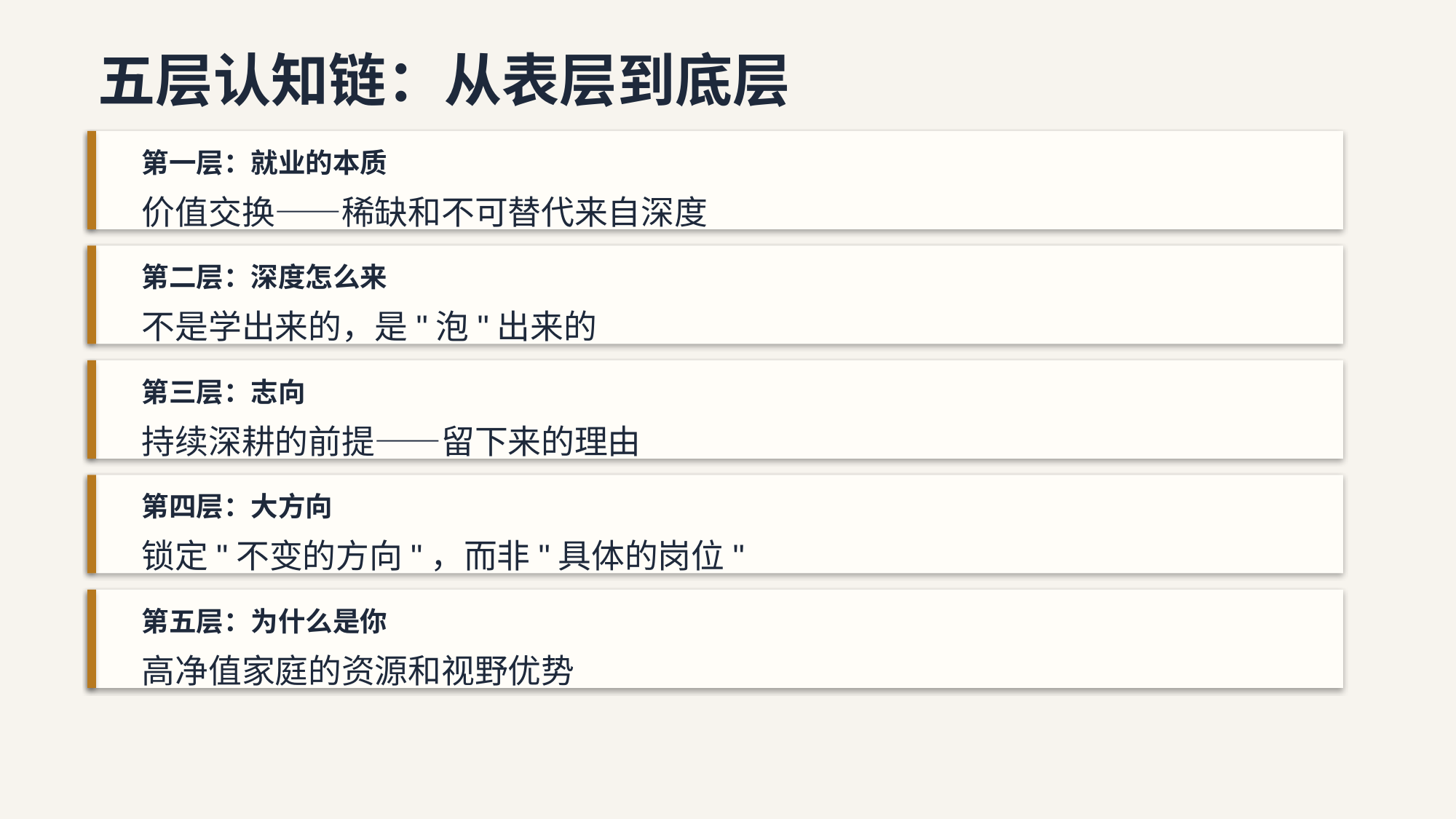

五层认知链：从表层到底层

第一层：就业的本质
价值交换——稀缺和不可替代来自深度

第二层：深度怎么来
不是学出来的，是"泡"出来的

第三层：志向
持续深耕的前提——留下来的理由

第四层：大方向
锁定"不变的方向"，而非"具体的岗位"

第五层：为什么是你
高净值家庭的资源和视野优势